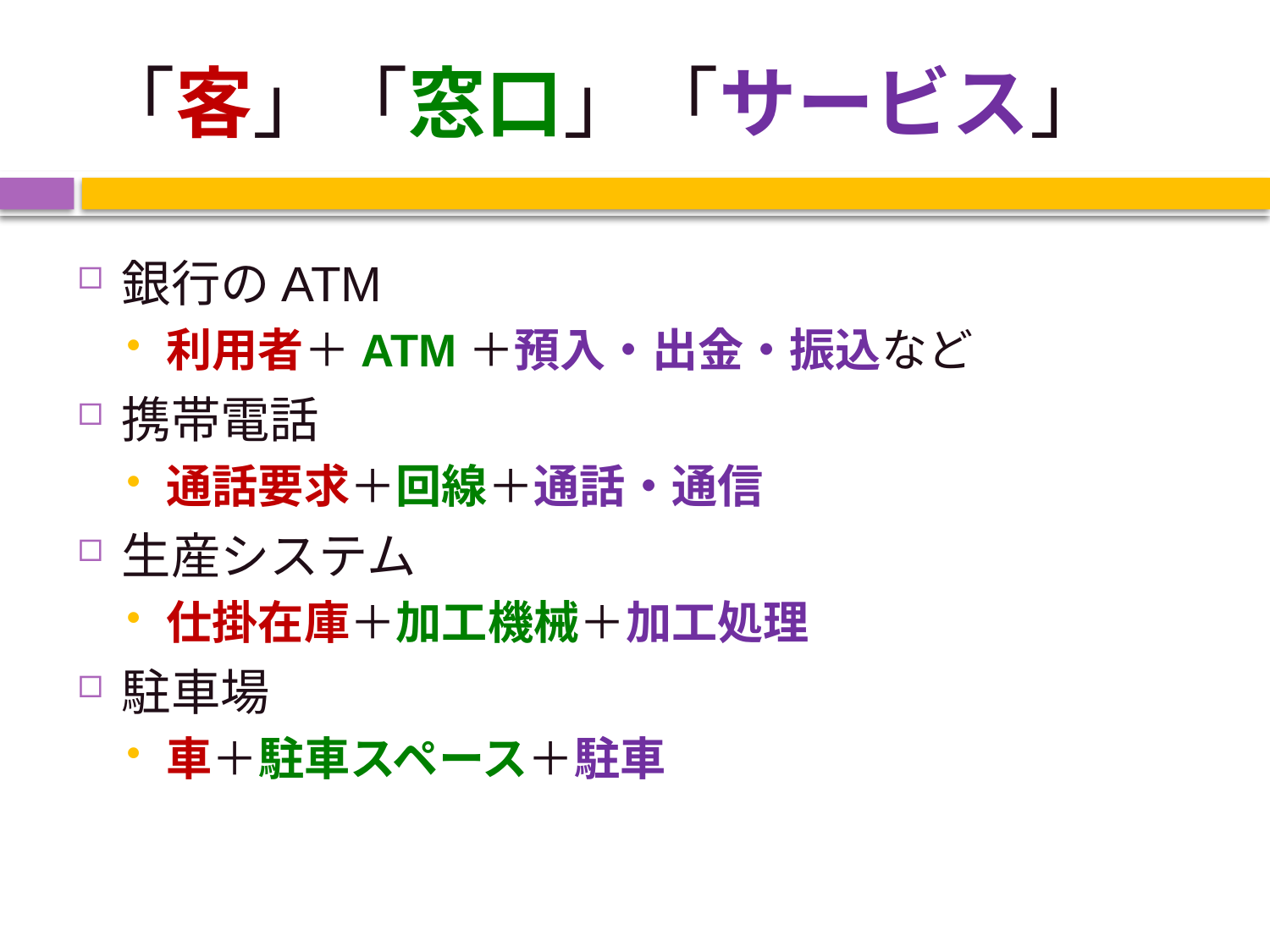

# 「客」「窓口」「サービス」
銀行のATM
利用者＋ATM＋預入・出金・振込など
携帯電話
通話要求＋回線＋通話・通信
生産システム
仕掛在庫＋加工機械＋加工処理
駐車場
車＋駐車スペース＋駐車